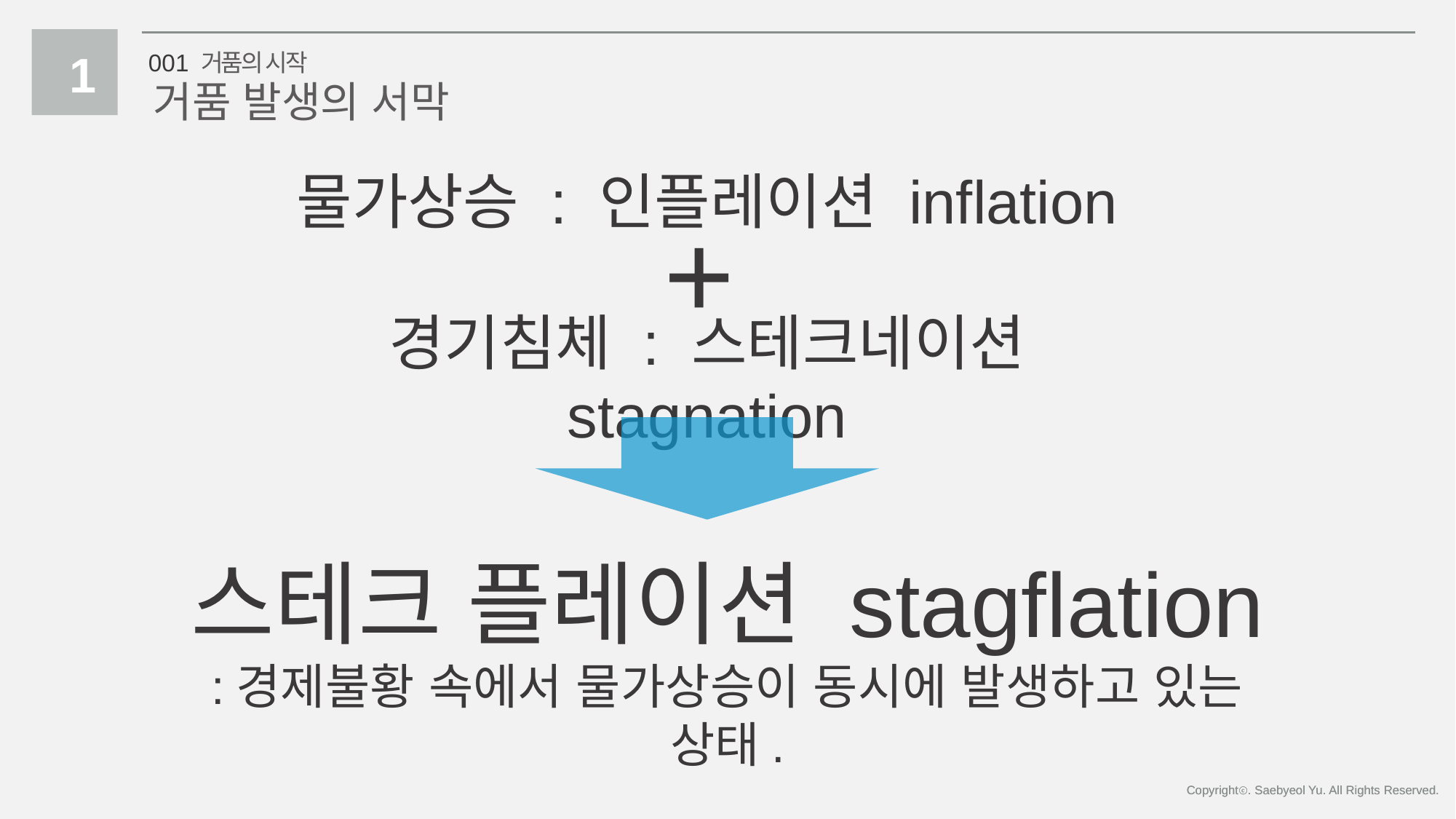

1
001 거품의 시작
거품 발생의 서막
물가상승 : 인플레이션 inflation
+
경기침체 : 스테크네이션 stagnation

스테크 플레이션 stagflation
:경제불황 속에서 물가상승이 동시에 발생하고 있는 상태.
Copyrightⓒ. Saebyeol Yu. All Rights Reserved.